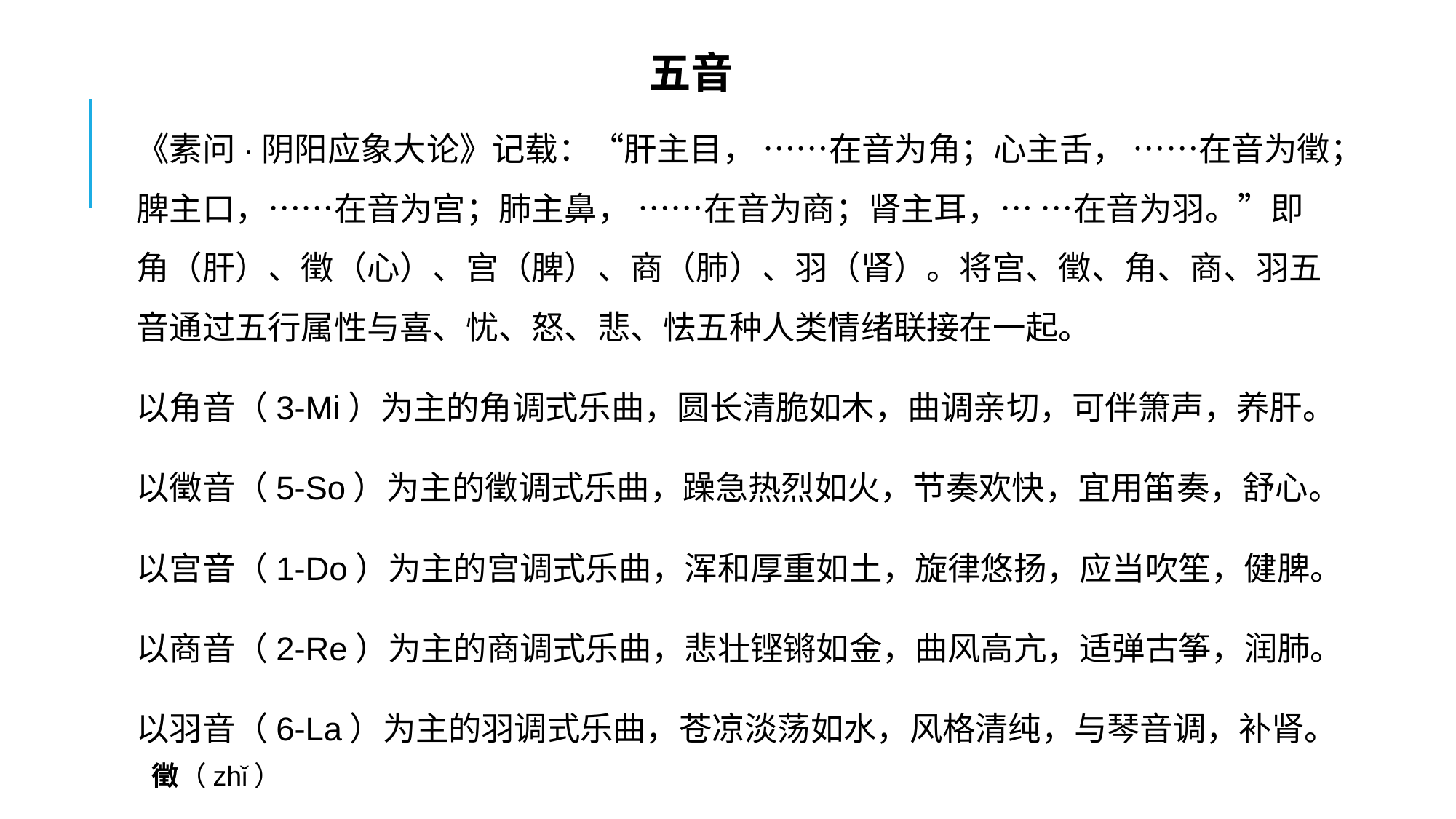

五音
《素问·阴阳应象大论》记载：“肝主目， ……在音为角；心主舌， ……在音为徵；脾主口，……在音为宫；肺主鼻， ……在音为商；肾主耳，… …在音为羽。”即角（肝）、徵（心）、宫（脾）、商（肺）、羽（肾）。将宫、徵、角、商、羽五音通过五行属性与喜、忧、怒、悲、怯五种人类情绪联接在一起。
以角音（3-Mi）为主的角调式乐曲，圆长清脆如木，曲调亲切，可伴箫声，养肝。
以徵音（5-So）为主的徵调式乐曲，躁急热烈如火，节奏欢快，宜用笛奏，舒心。
以宫音（1-Do）为主的宫调式乐曲，浑和厚重如土，旋律悠扬，应当吹笙，健脾。
以商音（2-Re）为主的商调式乐曲，悲壮铿锵如金，曲风高亢，适弹古筝，润肺。
以羽音（6-La）为主的羽调式乐曲，苍凉淡荡如水，风格清纯，与琴音调，补肾。
徵（zhǐ）